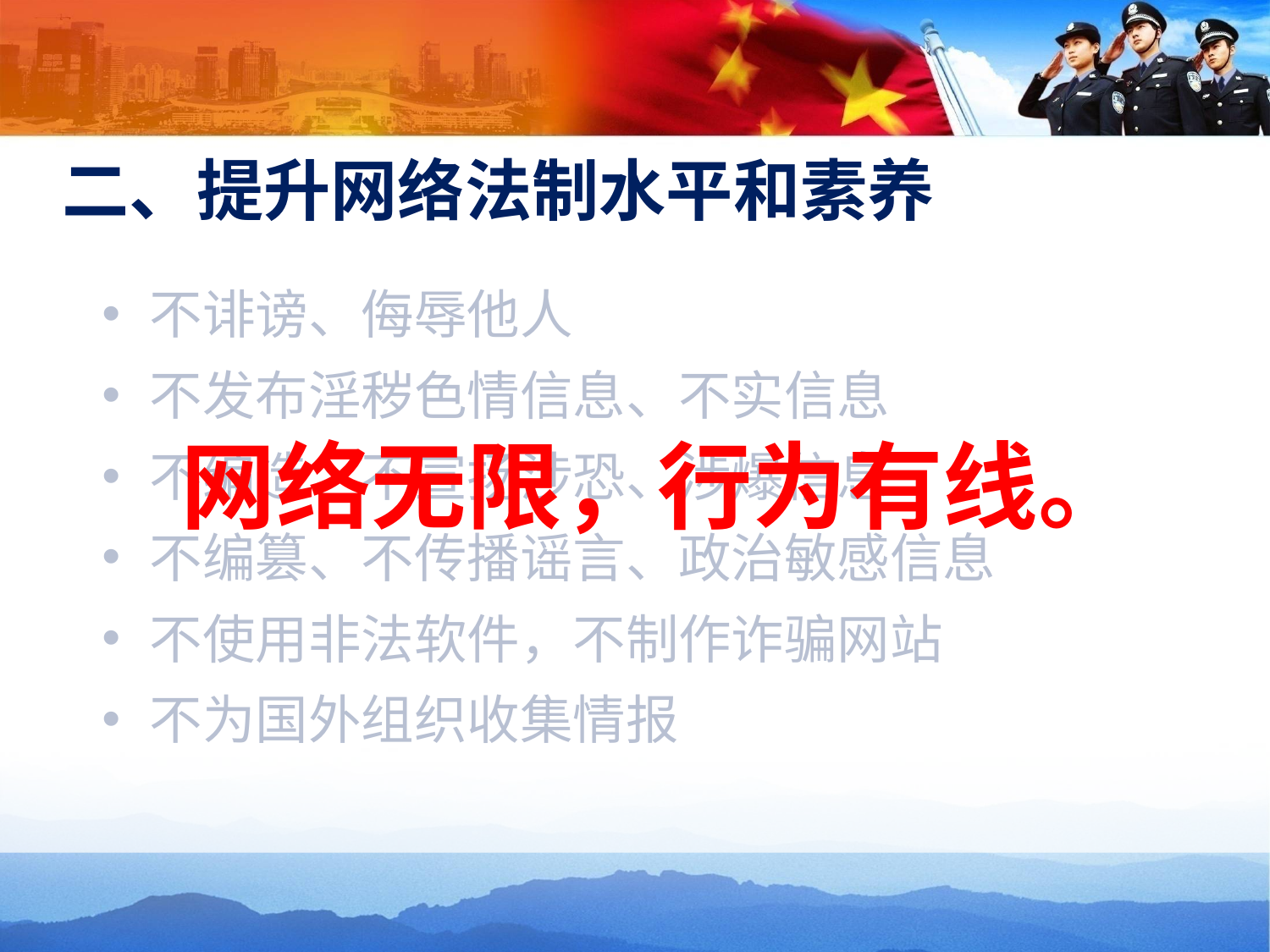

# 二、提升网络法制水平和素养
 网络无限，行为有线。

不诽谤、侮辱他人
不发布淫秽色情信息、不实信息
不编造、不宣扬涉恐、涉爆信息
不编篡、不传播谣言、政治敏感信息
不使用非法软件，不制作诈骗网站
不为国外组织收集情报